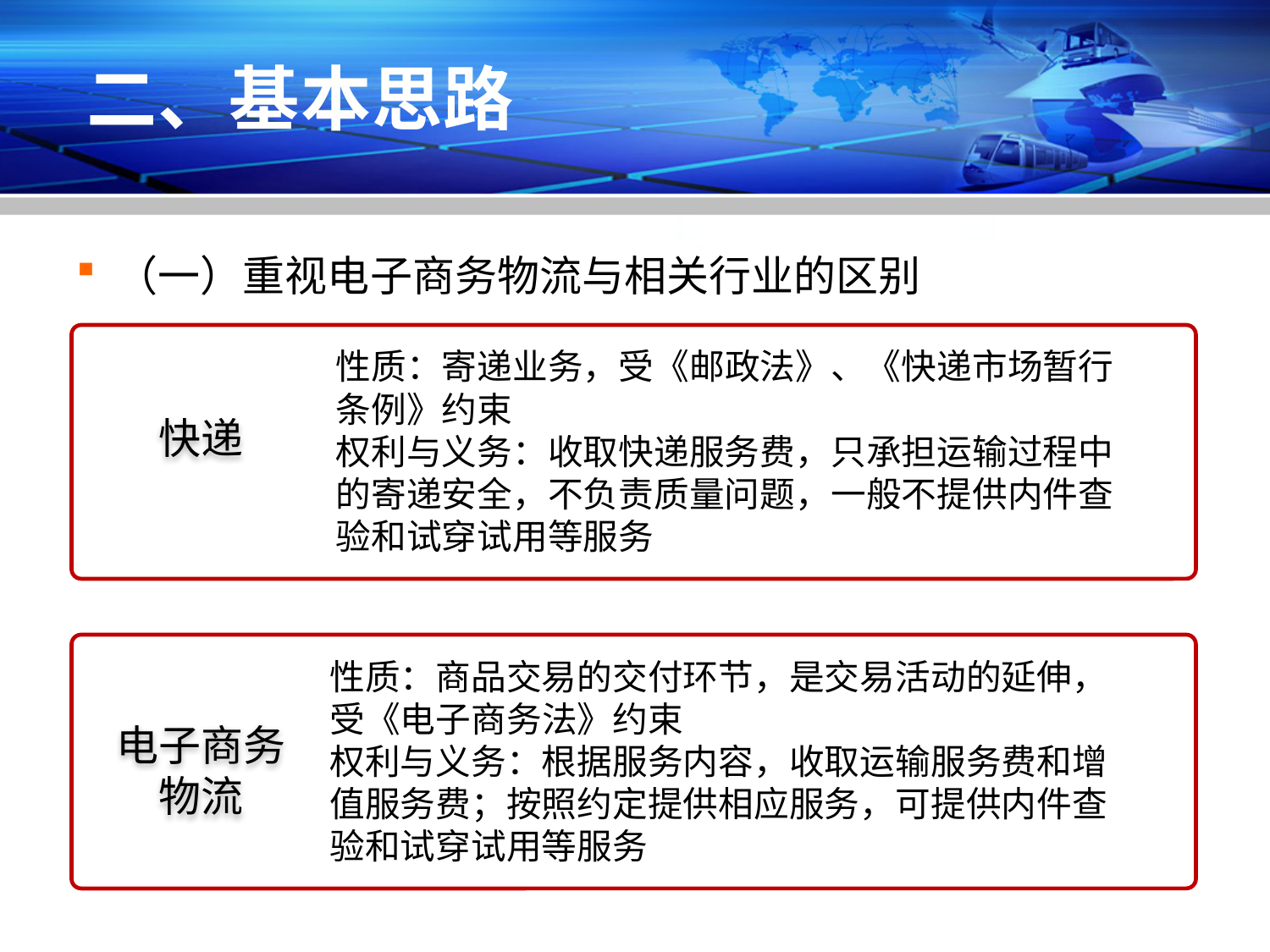

# 二、基本思路
（一）重视电子商务物流与相关行业的区别

性质：寄递业务，受《邮政法》、《快递市场暂行条例》约束
权利与义务：收取快递服务费，只承担运输过程中的寄递安全，不负责质量问题，一般不提供内件查验和试穿试用等服务
快递

性质：商品交易的交付环节，是交易活动的延伸，受《电子商务法》约束
权利与义务：根据服务内容，收取运输服务费和增值服务费；按照约定提供相应服务，可提供内件查验和试穿试用等服务
电子商务
物流